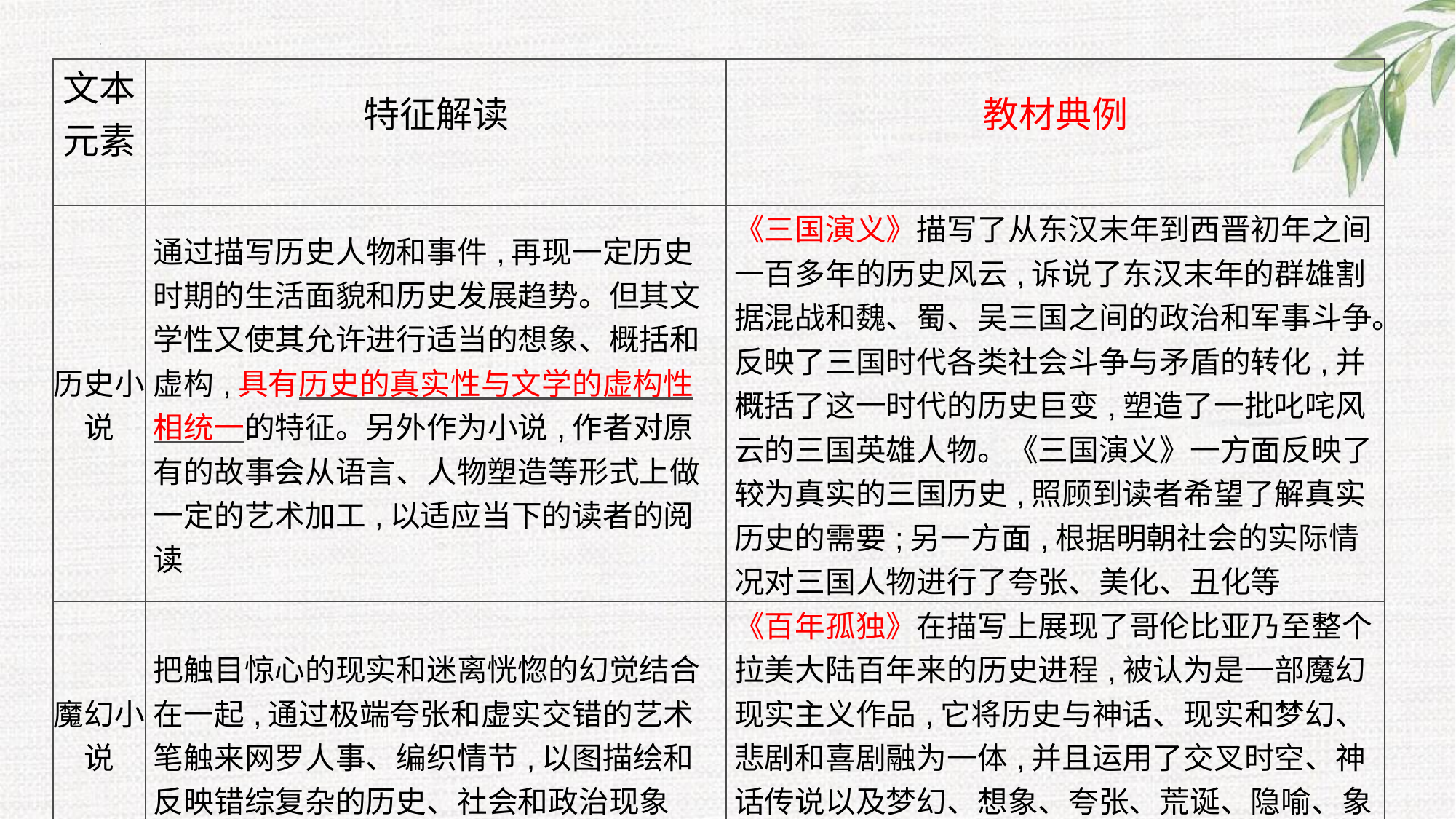

| 文本元素 | 特征解读 | 教材典例 |
| --- | --- | --- |
| 历史小说 | 通过描写历史人物和事件,再现一定历史时期的生活面貌和历史发展趋势。但其文学性又使其允许进行适当的想象、概括和虚构,具有历史的真实性与文学的虚构性相统一的特征。另外作为小说,作者对原有的故事会从语言、人物塑造等形式上做一定的艺术加工,以适应当下的读者的阅读 | 《三国演义》描写了从东汉末年到西晋初年之间一百多年的历史风云,诉说了东汉末年的群雄割据混战和魏、蜀、吴三国之间的政治和军事斗争。反映了三国时代各类社会斗争与矛盾的转化,并概括了这一时代的历史巨变,塑造了一批叱咤风云的三国英雄人物。《三国演义》一方面反映了较为真实的三国历史,照顾到读者希望了解真实历史的需要;另一方面,根据明朝社会的实际情况对三国人物进行了夸张、美化、丑化等 |
| 魔幻小说 | 把触目惊心的现实和迷离恍惚的幻觉结合在一起,通过极端夸张和虚实交错的艺术笔触来网罗人事、编织情节,以图描绘和反映错综复杂的历史、社会和政治现象 | 《百年孤独》在描写上展现了哥伦比亚乃至整个拉美大陆百年来的历史进程,被认为是一部魔幻现实主义作品,它将历史与神话、现实和梦幻、悲剧和喜剧融为一体,并且运用了交叉时空、神话传说以及梦幻、想象、夸张、荒诞、隐喻、象征、预言等手法 |